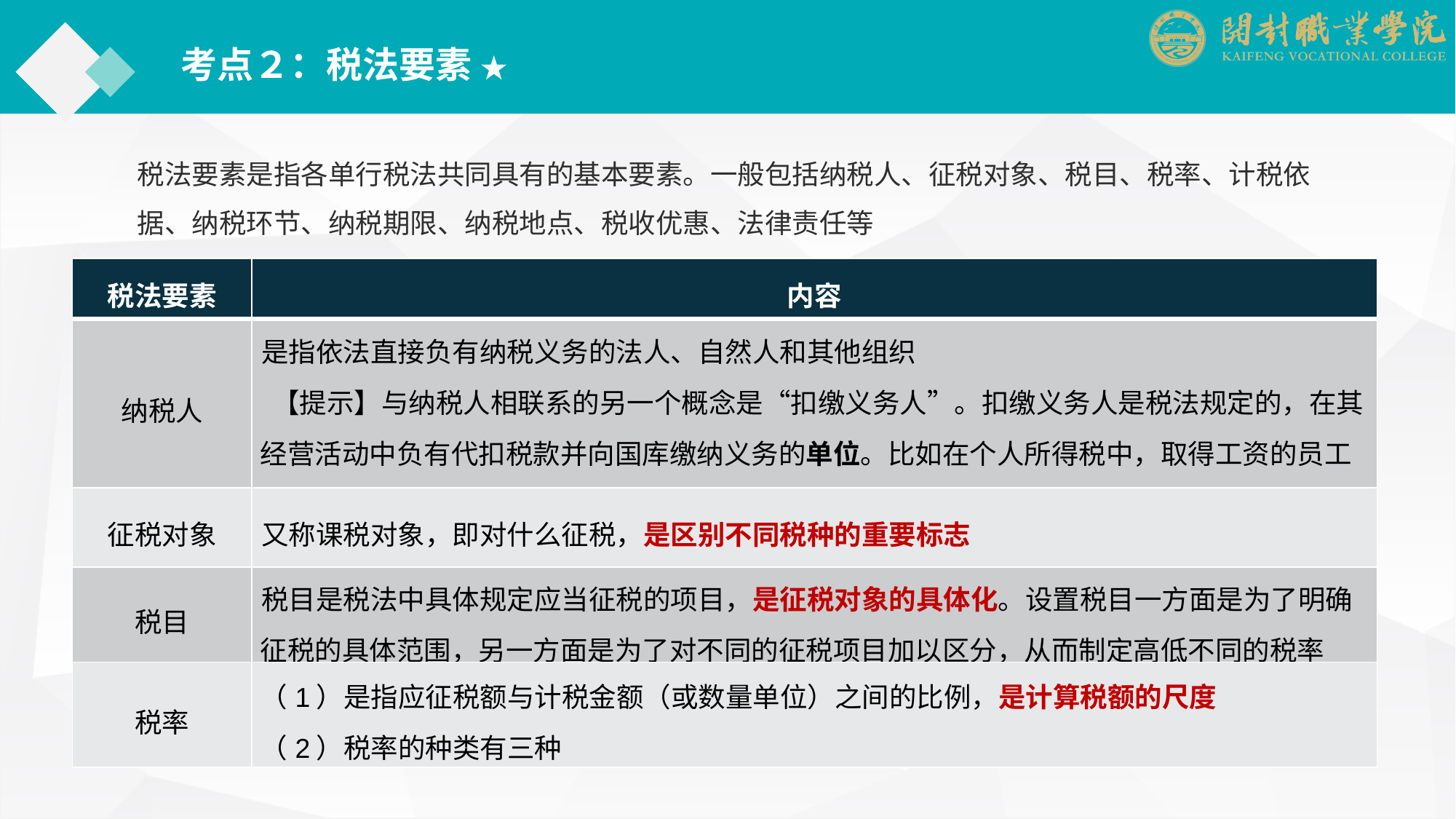

考点２：税法要素 ★
税法要素是指各单行税法共同具有的基本要素。一般包括纳税人、征税对象、税目、税率、计税依据、纳税环节、纳税期限、纳税地点、税收优惠、法律责任等
| 税法要素 | 内容 |
| --- | --- |
| 纳税人 | 是指依法直接负有纳税义务的法人、自然人和其他组织 【提示】与纳税人相联系的另一个概念是“扣缴义务人”。扣缴义务人是税法规定的，在其经营活动中负有代扣税款并向国库缴纳义务的单位。比如在个人所得税中，取得工资的员工属于纳税人，发放工资时代扣代缴个人所得税的企业属于扣缴义务人 |
| 征税对象 | 又称课税对象，即对什么征税，是区别不同税种的重要标志 |
| 税目 | 税目是税法中具体规定应当征税的项目，是征税对象的具体化。设置税目一方面是为了明确征税的具体范围，另一方面是为了对不同的征税项目加以区分，从而制定高低不同的税率 |
| 税率 | （1）是指应征税额与计税金额（或数量单位）之间的比例，是计算税额的尺度 （2）税率的种类有三种 |